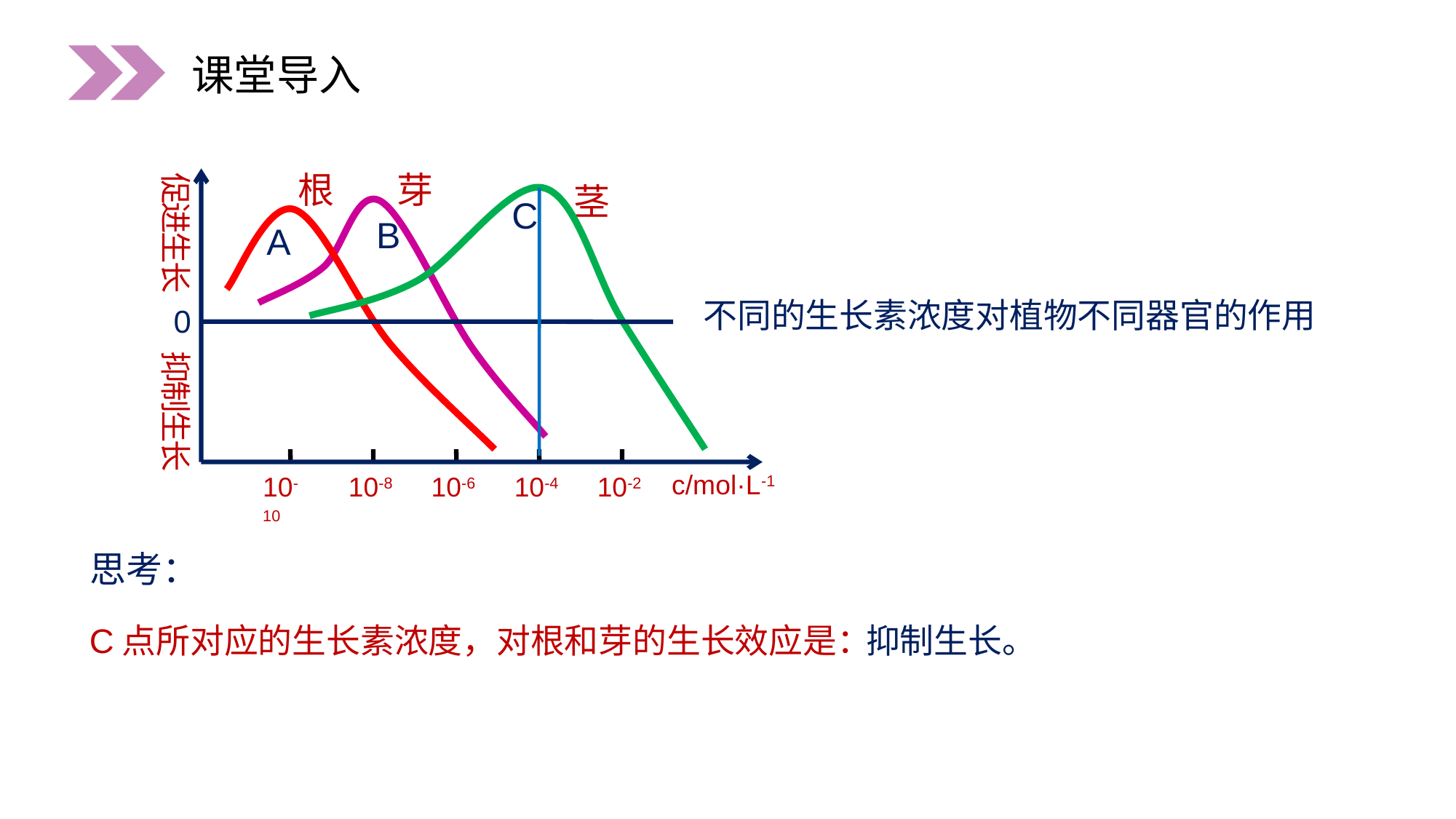

课堂导入
促进生长
根
芽
茎

C

B
A
不同的生长素浓度对植物不同器官的作用
0
抑制生长

c/mol·L-1
10-10
10-8
10-6
10-4
10-2
思考：
C点所对应的生长素浓度，对根和芽的生长效应是：
抑制生长。